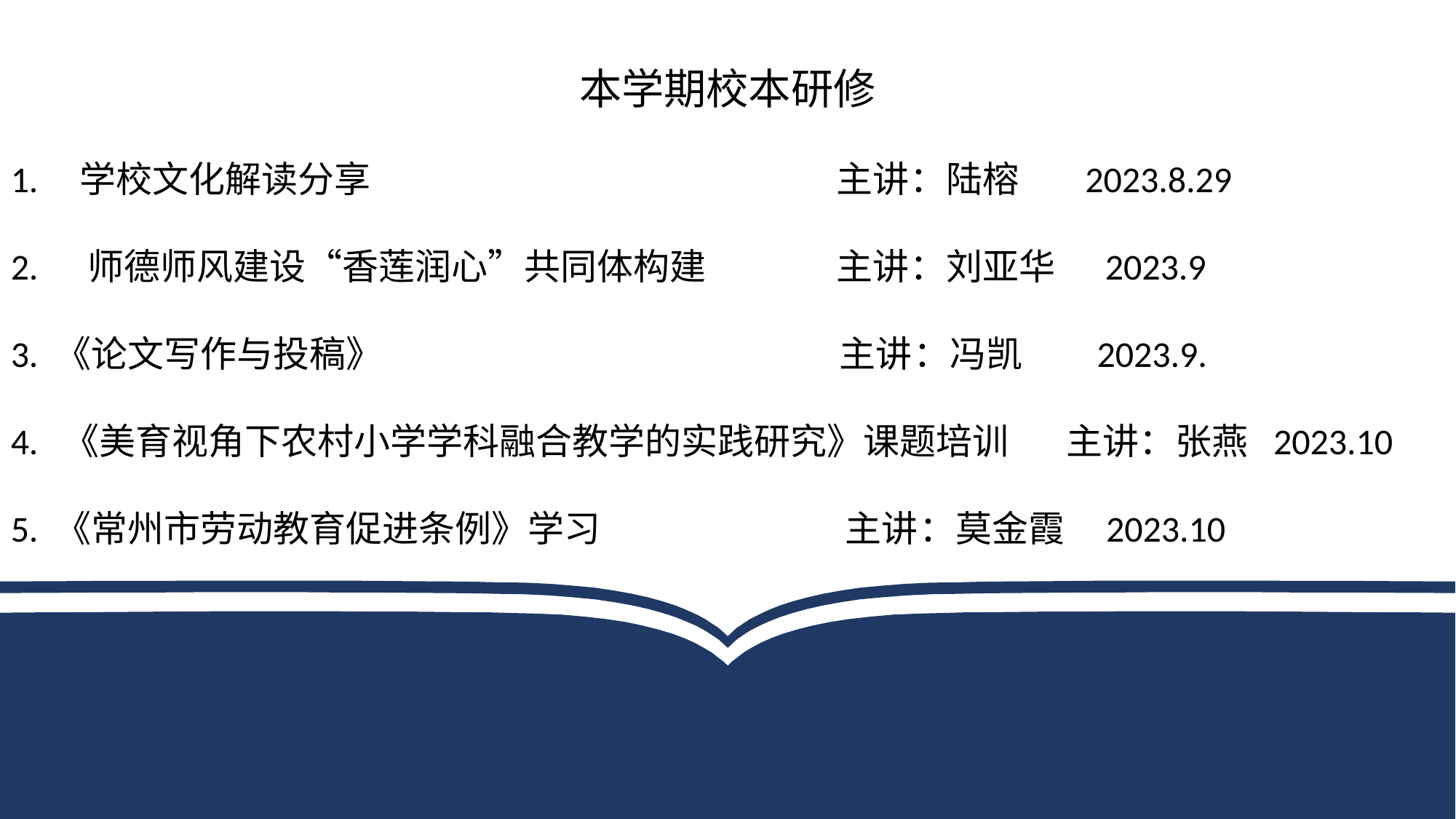

本学期校本研修

1.    学校文化解读分享                                                         主讲：陆榕       2023.8.29

2.     师德师风建设“香莲润心”共同体构建                主讲：刘亚华     2023.9

3. 《论文写作与投稿》                                                        主讲：冯凯        2023.9.

4.  《美育视角下农村小学学科融合教学的实践研究》课题培训       主讲：张燕  2023.10

5. 《常州市劳动教育促进条例》学习                              主讲：莫金霞    2023.10